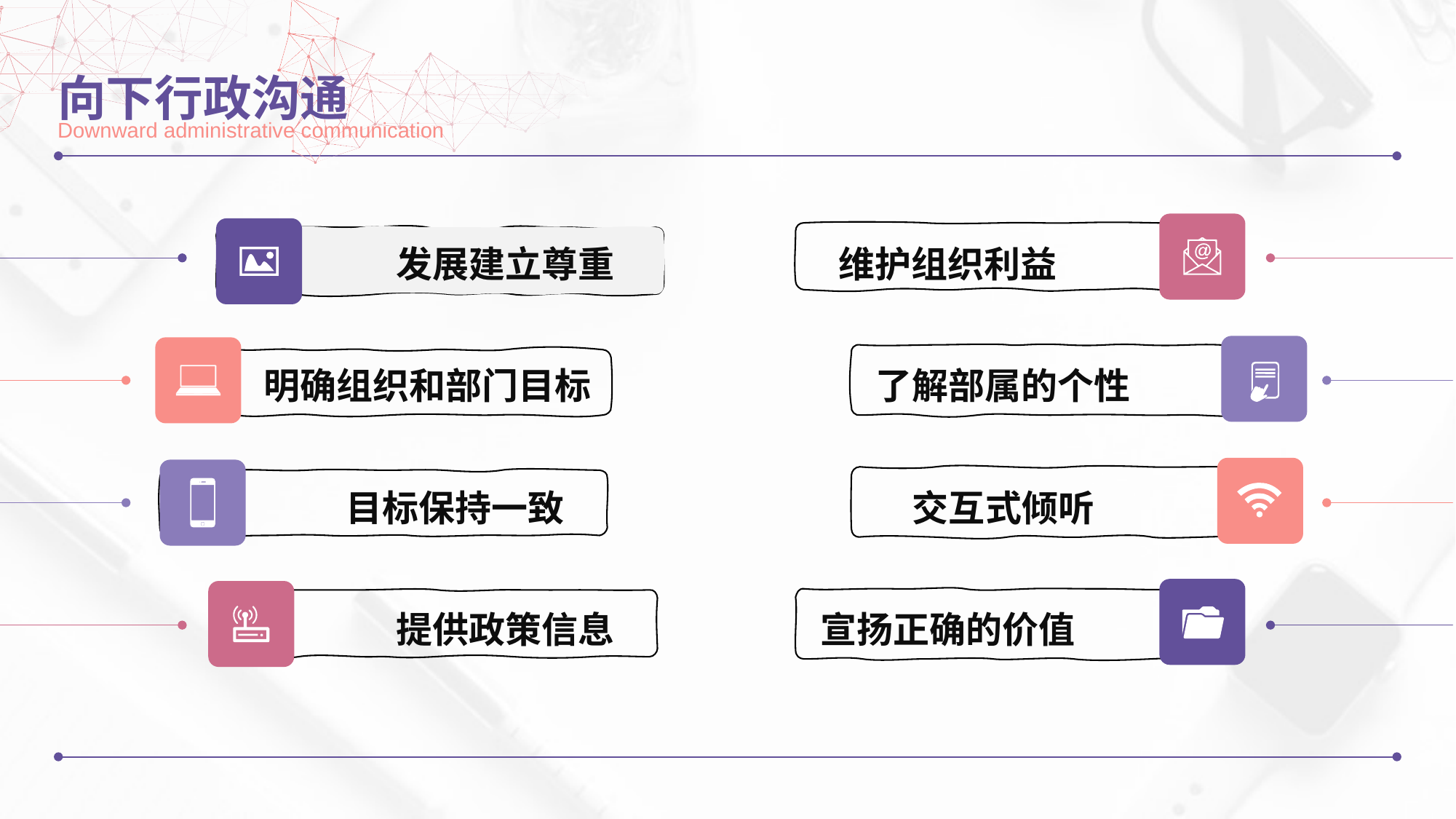

向下行政沟通
Downward administrative communication

维护组织利益
发展建立尊重

了解部属的个性
明确组织和部门目标

交互式倾听
目标保持一致

宣扬正确的价值
提供政策信息